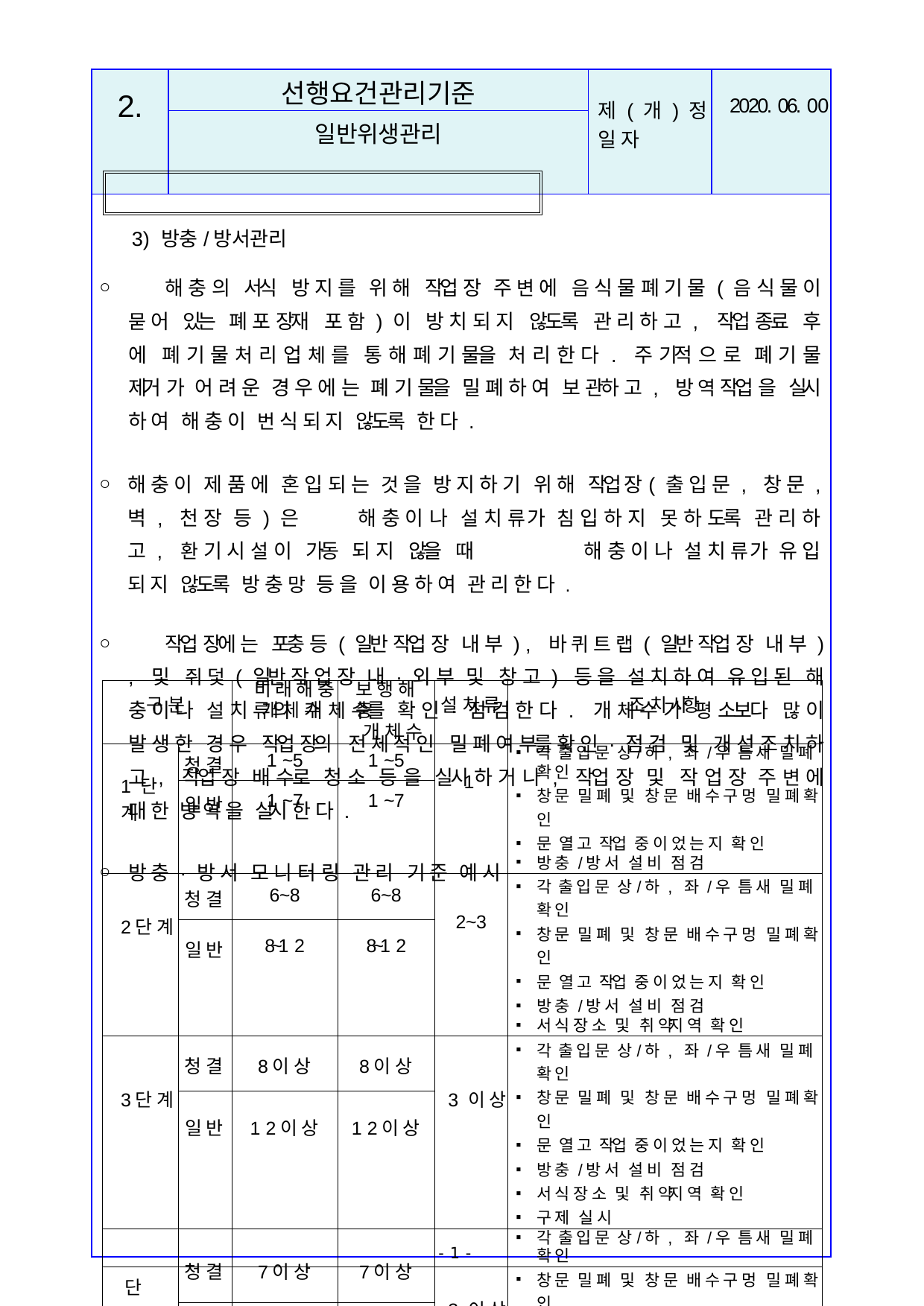

| 2. | 선행요건관리기준 | 제 ( 개 ) 정 일 자 | 2020. 06. 00 |
| --- | --- | --- | --- |
|  | 일반위생관리 |  |  |
| 3) 방충/방서관리 해 충 의 서식 방 지 를 위 해 작업 장 주 변 에 음 식 물 폐 기 물 ( 음 식 물 이 묻 어 있는 폐 포 장재 포 함 ) 이 방 치 되 지 않도록 관 리 하 고 , 작업 종료 후 에 폐 기 물 처 리 업 체 를 통 해 폐 기 물을 처 리 한 다 . 주 기적 으 로 폐 기 물 제거 가 어 려 운 경 우 에 는 폐 기 물을 밀 폐 하 여 보 관하 고 , 방 역 작업 을 실시 하 여 해 충 이 번 식 되 지 않도록 한 다 . 해 충 이 제 품 에 혼 입 되 는 것 을 방 지 하 기 위 해 작업 장( 출 입 문 , 창 문 , 벽 , 천 장 등 ) 은 해 충 이 나 설 치 류 가 침 입 하 지 못 하 도록 관 리 하 고 , 환 기 시 설 이 가동 되 지 않을 때 해 충 이 나 설 치 류 가 유 입 되 지 않도록 방 충 망 등 을 이 용 하 여 관 리 한 다 . 작업 장에 는 포충 등 ( 일반 작업 장 내 부 ) , 바 퀴 트 랩 ( 일반 작업 장 내 부 ) , 및 쥐 덫 ( 일반 작 업 장 내 · 외 부 및 창 고 ) 등 을 설 치 하 여 유 입 된 해 충 이 나 설 치 류 의 개 체 수를 확 인 · 점 검 한 다 . 개 체 수 가 평 소보다 많 이 발 생 한 경 우 작업 장의 전 체 적 인 밀 폐 여 부를 확 인 · 점 검 및 개 선 조 치 하 고 , 작업 장 배 수로 청 소 등 을 실시 하 거 나 , 작업 장 및 작 업 장 주 변 에 대 한 방 역 을 실시 한 다 . 방 충 · 방 서 모 니 터 링 관 리 기 준 예 시 |  |  |  |

| 구 분 |  | 비 래 해 충 개 체 수 | 보 행 해 충 개 체 수 | 설 치 류 | 조 치 사항 |
| --- | --- | --- | --- | --- | --- |
| 1 단 계 | 청 결 | 1 ~5 | 1 ~5 | 1 | 각 출 입 문 상/하 , 좌 /우 틈 새 밀 폐 확 인 창 문 밀 폐 및 창 문 배 수 구 멍 밀 폐 확 인 문 열 고 작업 중 이 었 는 지 확 인 방 충 /방 서 설 비 점 검 |
|  | 일 반 | 1 ~7 | 1 ~7 |  |  |
| 2단 계 | 청 결 | 6~8 | 6~8 | 2~3 | 각 출 입 문 상/하 , 좌 /우 틈 새 밀 폐 확 인 창 문 밀 폐 및 창 문 배 수 구 멍 밀 폐 확 인 문 열 고 작업 중 이 었 는 지 확 인 방 충 /방 서 설 비 점 검 서 식 장 소 및 취 약지 역 확 인 |
|  | 일 반 | 8~1 2 | 8~1 2 |  |  |
| 3단 계 | 청 결 | 8이 상 | 8이 상 | 3 이 상 | 각 출 입 문 상/하 , 좌 /우 틈 새 밀 폐 확 인 창 문 밀 폐 및 창 문 배 수 구 멍 밀 폐 확 인 문 열 고 작업 중 이 었 는 지 확 인 방 충 /방 서 설 비 점 검 서 식 장 소 및 취 약지 역 확 인 구 제 실 시 |
|  | 일 반 | 1 2이 상 | 1 2이 상 |  |  |
|  |  |  |  |  | 각 출 입 문 상/하 , 좌 /우 틈 새 밀 폐 확 인 |
| 단 독 개 체 수 증 가 | 청 결 | 7이 상 | 7이 상 | 3 이 상 | 창 문 밀 폐 및 창 문 배 수 구 멍 밀 폐 확 인 문 열 고 작업 중 이 었 는 지 확 인 방 충 /방 서 설 비 점 검 서 식 장 소 및 취 약지 역 확 인 |
|  | 일 반 | 1 2이 상 | 1 2이 상 |  |  |
|  |  |  |  |  | 구 제 실 시 |
| 작업 장 주 변 |  |  |  | 1 | 서 식 장 소 및 취 약지 역 확 인 구 제 실 시 |
- 1 -